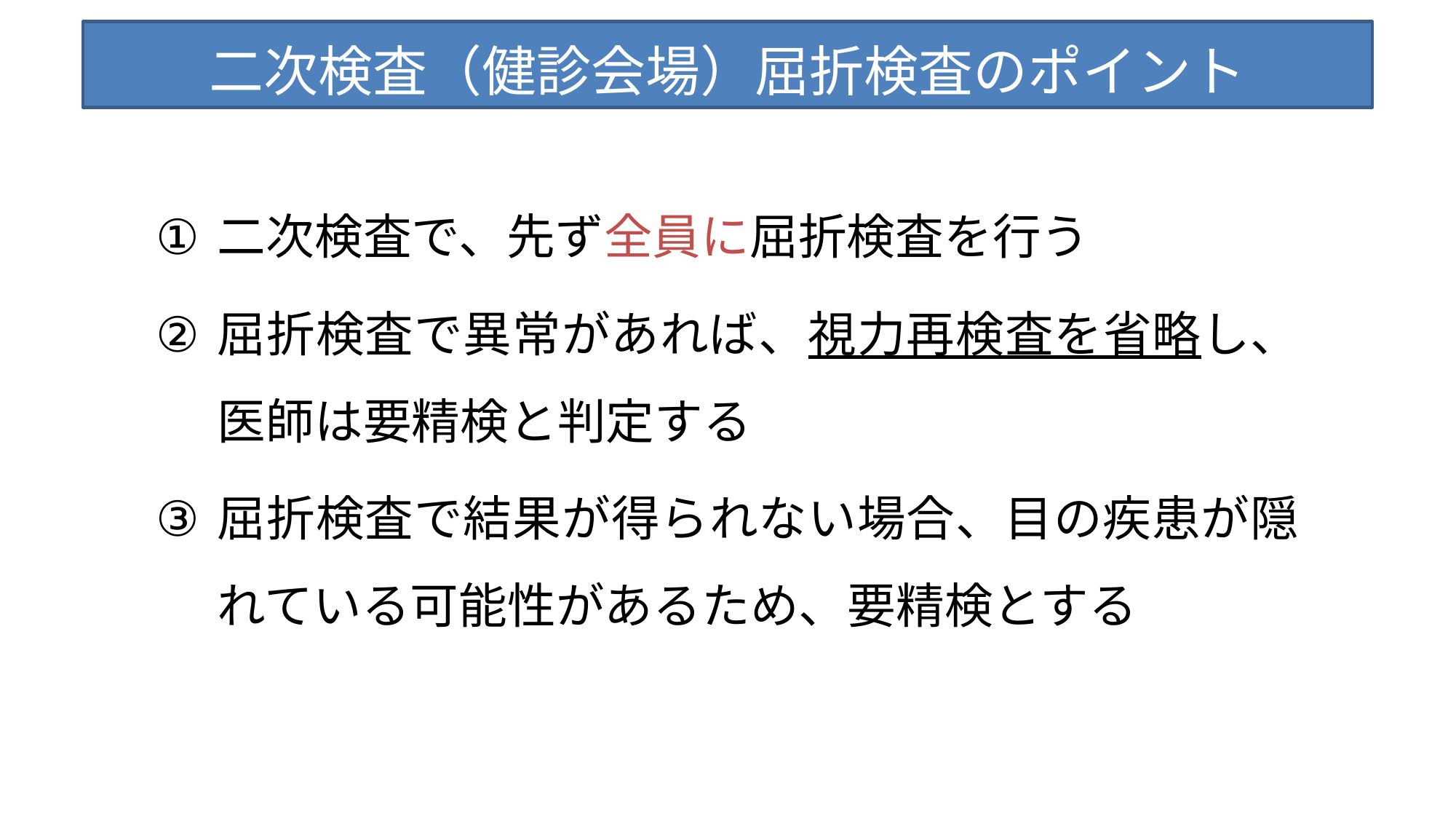

二次検査（健診会場）屈折検査のポイント

二次検査で、先ず全員に屈折検査を行う
屈折検査で異常があれば、視力再検査を省略し、医師は要精検と判定する
屈折検査で結果が得られない場合、目の疾患が隠れている可能性があるため、要精検とする